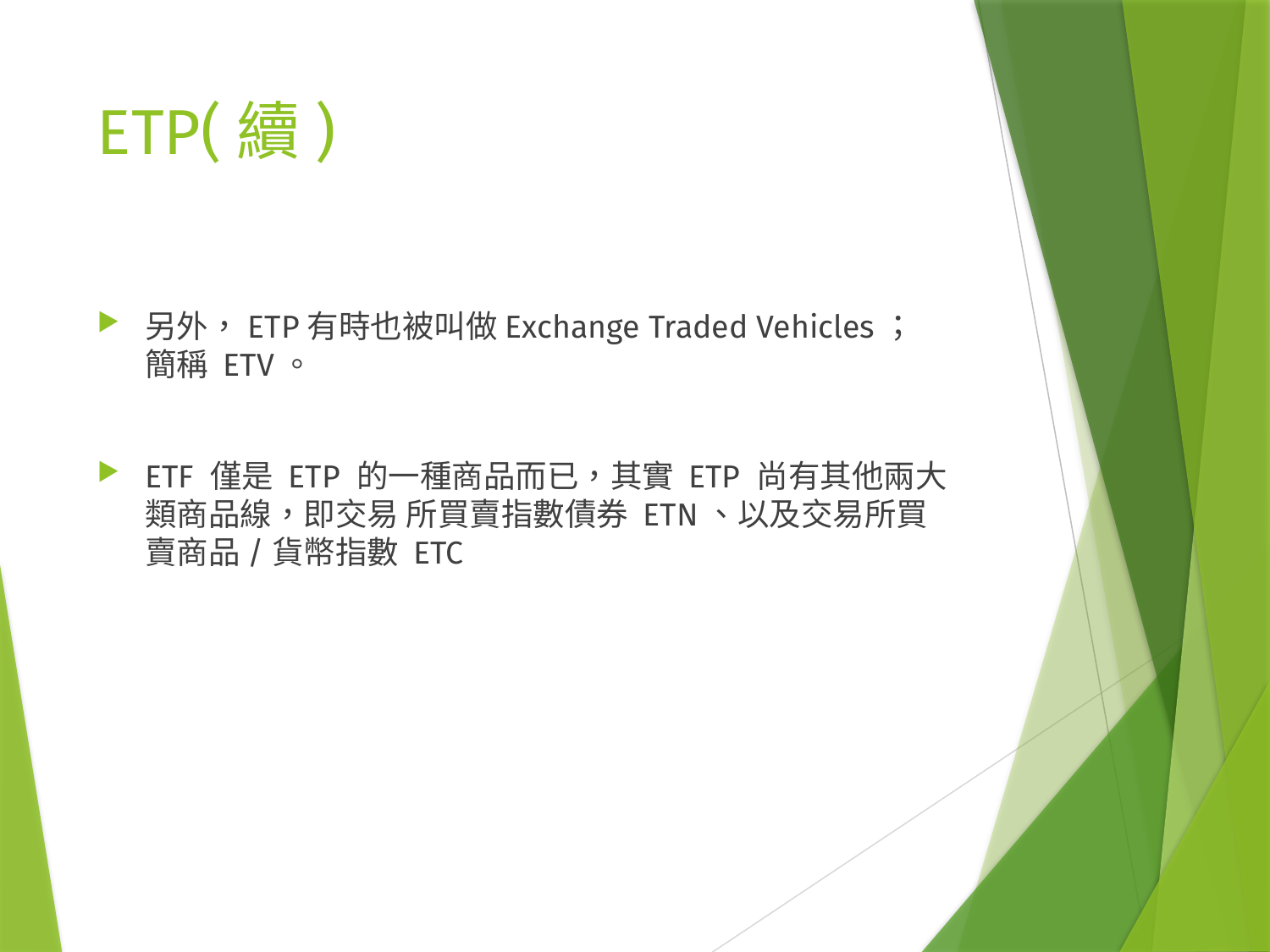

# ETP(續)
另外，ETP有時也被叫做Exchange Traded Vehicles； 簡稱 ETV。

ETF 僅是 ETP 的一種商品而已，其實 ETP 尚有其他兩大類商品線，即交易 所買賣指數債券 ETN、以及交易所買賣商品/貨幣指數 ETC